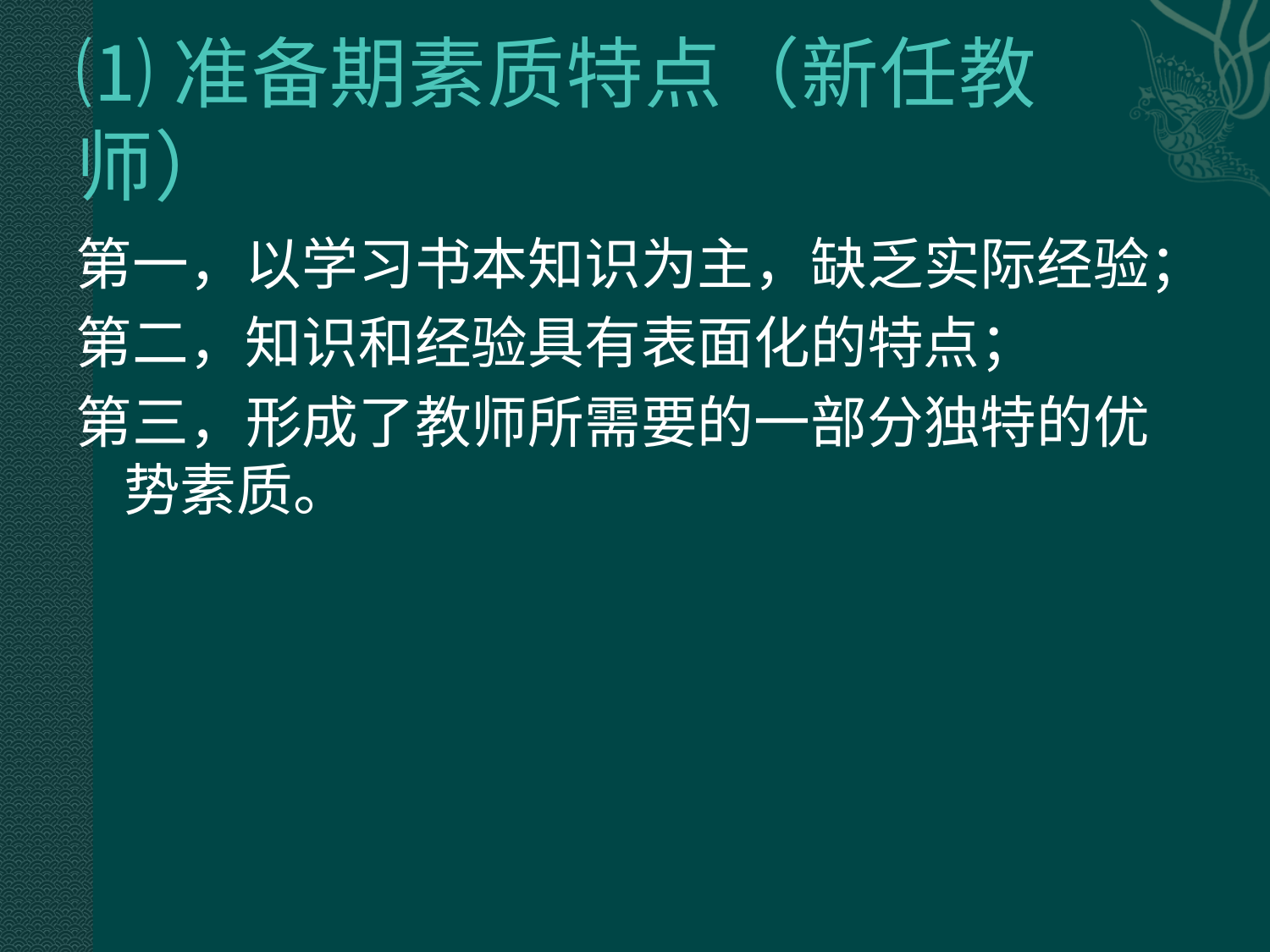

# ⑴准备期素质特点（新任教师）
第一，以学习书本知识为主，缺乏实际经验；
第二，知识和经验具有表面化的特点；
第三，形成了教师所需要的一部分独特的优势素质。